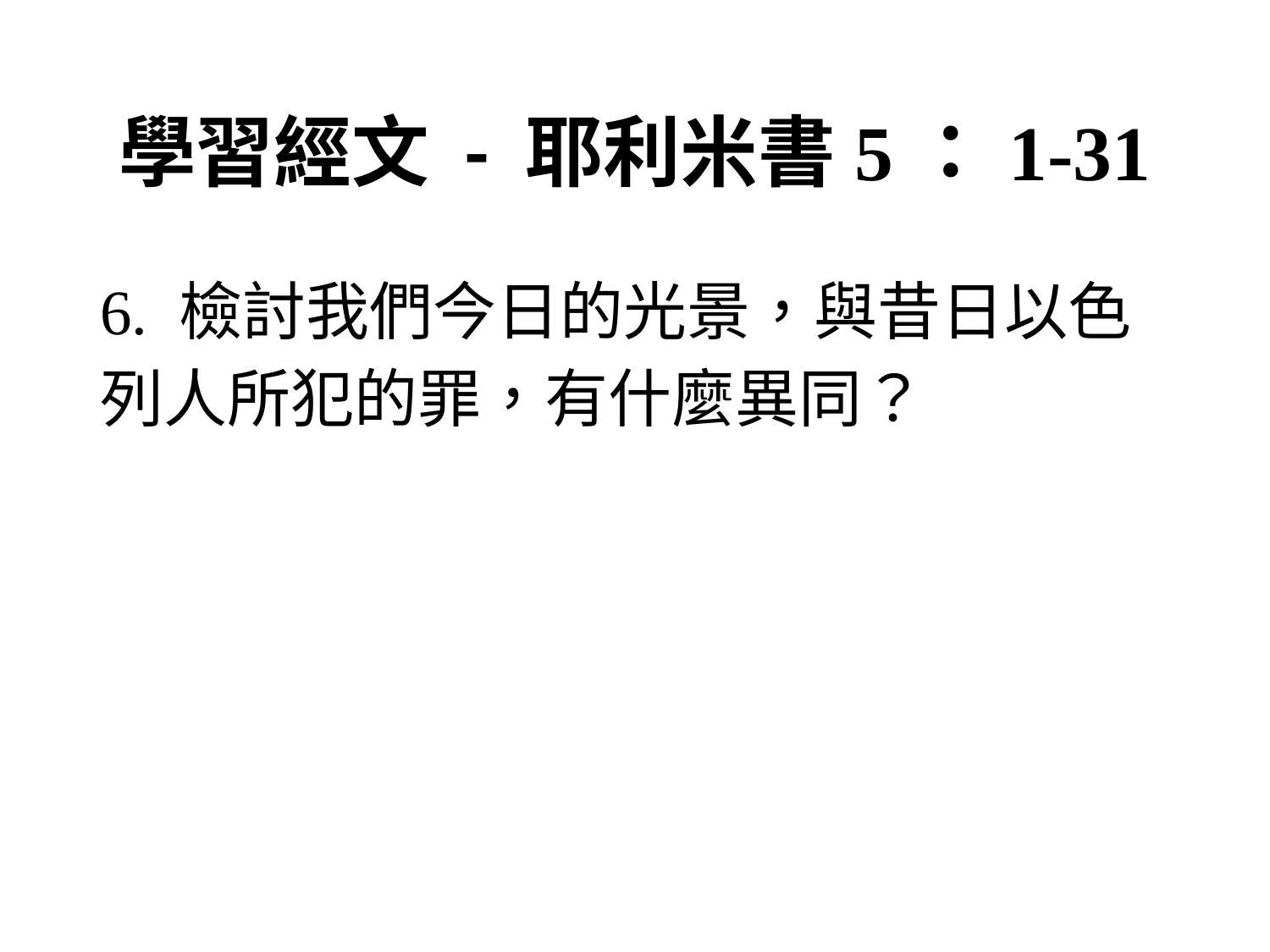

# 學習經文 - 耶利米書5：1-31
6. 檢討我們今日的光景，與昔日以色列人所犯的罪，有什麼異同？